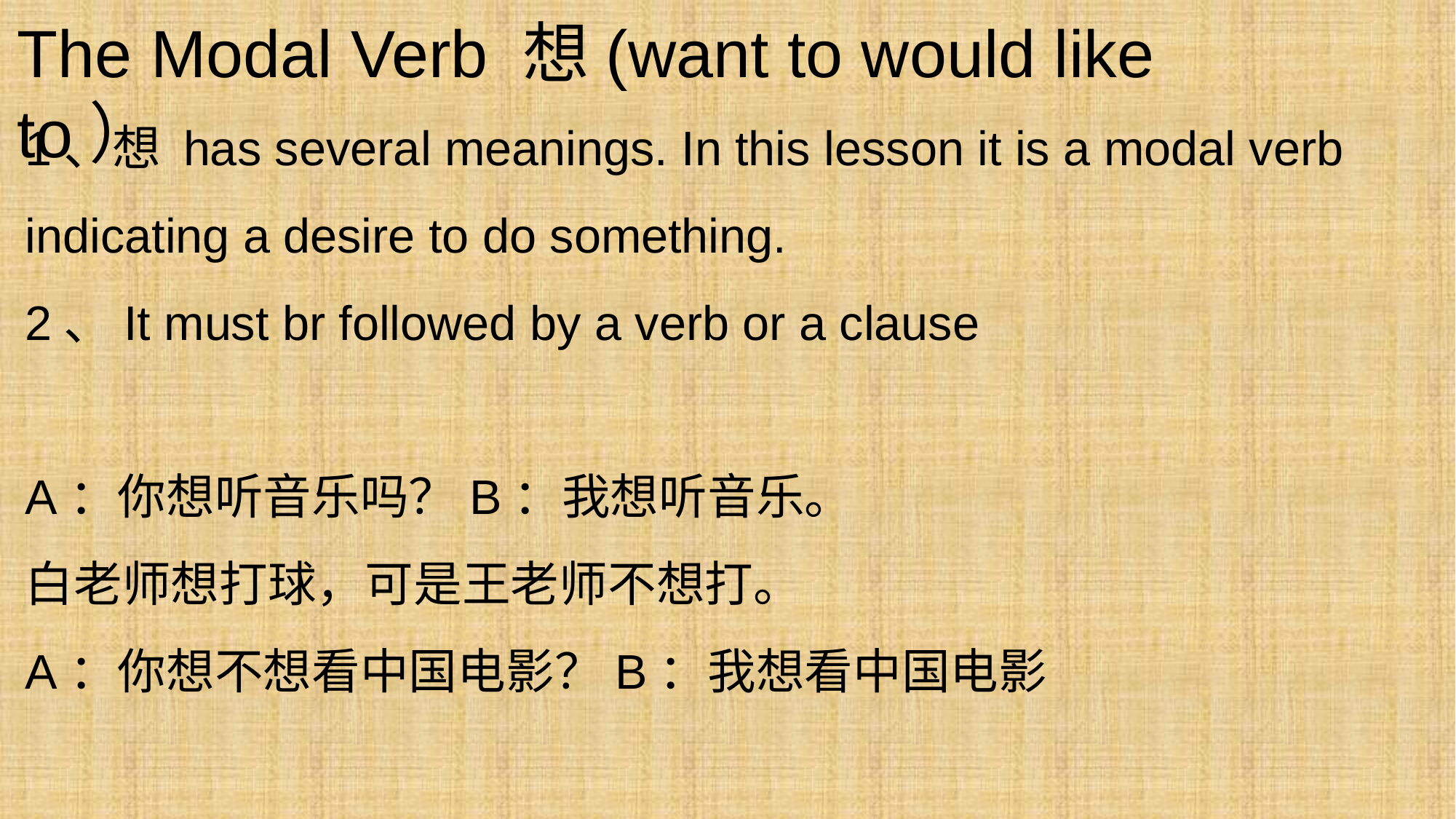

The Modal Verb 想(want to would like to）
1、想 has several meanings. In this lesson it is a modal verb indicating a desire to do something.
2、It must br followed by a verb or a clause

A：你想听音乐吗？B：我想听音乐。
白老师想打球，可是王老师不想打。
A：你想不想看中国电影？B：我想看中国电影